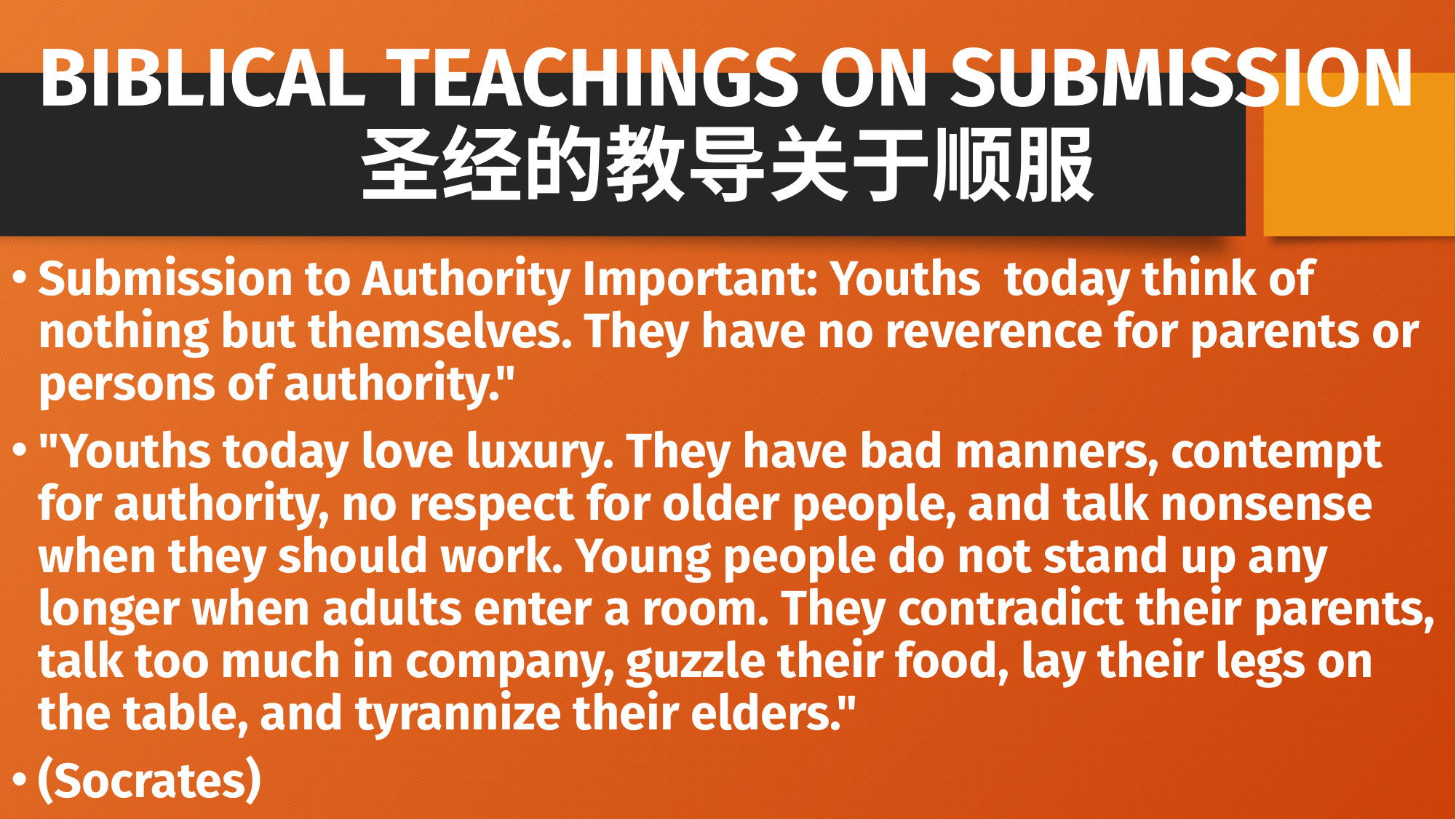

# BIBLICAL TEACHINGS ON SUBMISSION 圣经的教导关于顺服
Submission to Authority Important: Youths  today think of nothing but themselves. They have no reverence for parents or persons of authority."
"Youths today love luxury. They have bad manners, contempt for authority, no respect for older people, and talk nonsense when they should work. Young people do not stand up any longer when adults enter a room. They contradict their parents, talk too much in company, guzzle their food, lay their legs on the table, and tyrannize their elders."
(Socrates)